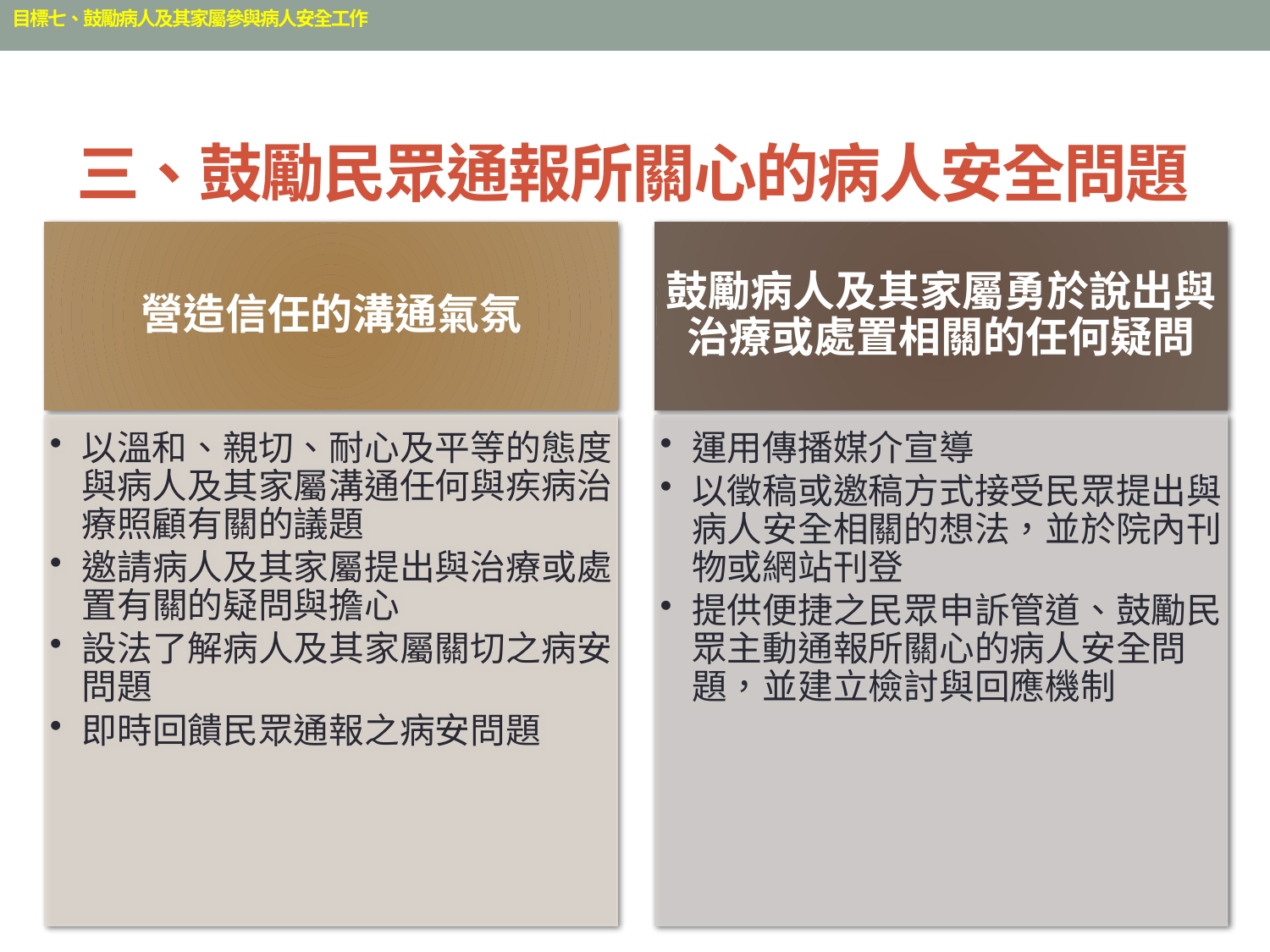

# 三、鼓勵民眾通報所關心的病人安全問題
營造信任的溝通氣氛
以溫和、親切、耐心及平等的態度與病人及其家屬溝通任何與疾病治療照顧有關的議題
邀請病人及其家屬提出與治療或處置有關的疑問與擔心
設法了解病人及其家屬關切之病安問題
即時回饋民眾通報之病安問題
鼓勵病人及其家屬勇於說出與治療或處置相關的任何疑問
運用傳播媒介宣導
以徵稿或邀稿方式接受民眾提出與病人安全相關的想法，並於院內刊物或網站刊登
提供便捷之民眾申訴管道、鼓勵民眾主動通報所關心的病人安全問題，並建立檢討與回應機制